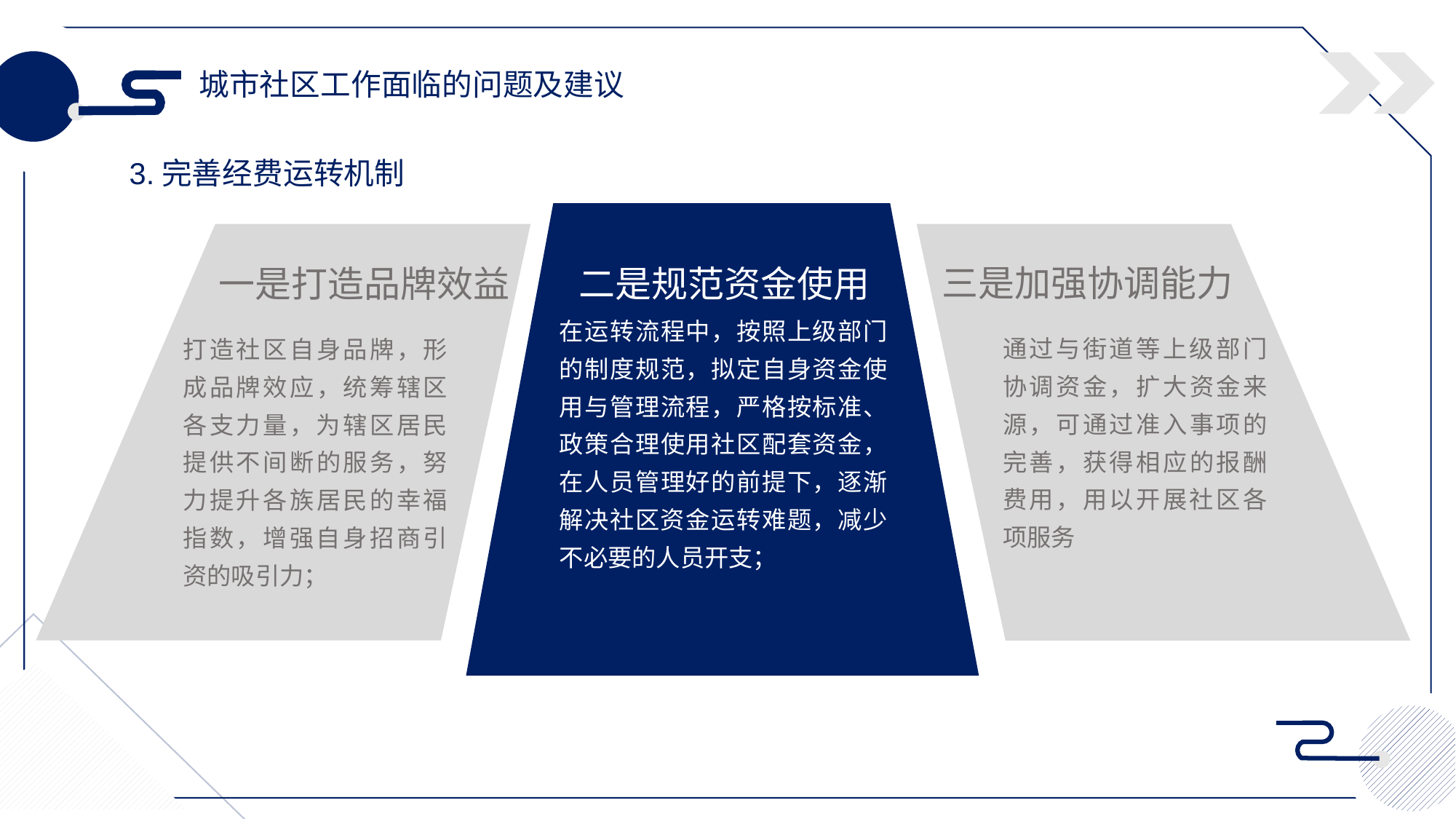

城市社区工作面临的问题及建议
3.完善经费运转机制

三是加强协调能力
一是打造品牌效益
二是规范资金使用
在运转流程中，按照上级部门的制度规范，拟定自身资金使用与管理流程，严格按标准、政策合理使用社区配套资金，在人员管理好的前提下，逐渐解决社区资金运转难题，减少不必要的人员开支；
通过与街道等上级部门协调资金，扩大资金来源，可通过准入事项的完善，获得相应的报酬费用，用以开展社区各项服务
打造社区自身品牌，形成品牌效应，统筹辖区各支力量，为辖区居民提供不间断的服务，努力提升各族居民的幸福指数，增强自身招商引资的吸引力；